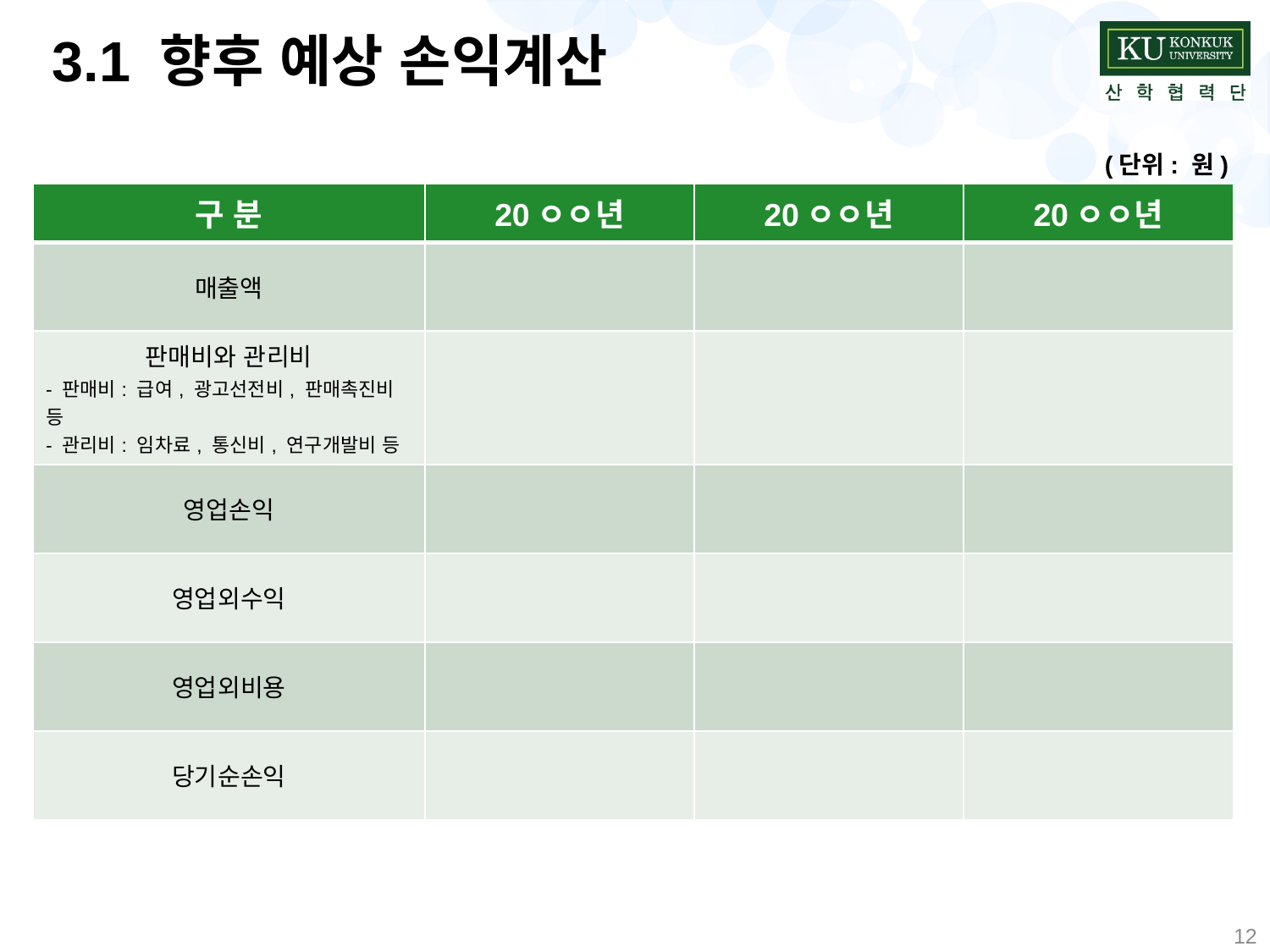

# 3.1 향후 예상 손익계산
(단위: 원)
| 구 분 | 20ㅇㅇ년 | 20ㅇㅇ년 | 20ㅇㅇ년 |
| --- | --- | --- | --- |
| 매출액 |  |  |  |
| 판매비와 관리비 - 판매비: 급여, 광고선전비, 판매촉진비 등 - 관리비: 임차료, 통신비, 연구개발비 등 |  |  |  |
| 영업손익 |  |  |  |
| 영업외수익 |  |  |  |
| 영업외비용 |  |  |  |
| 당기순손익 |  |  |  |
12